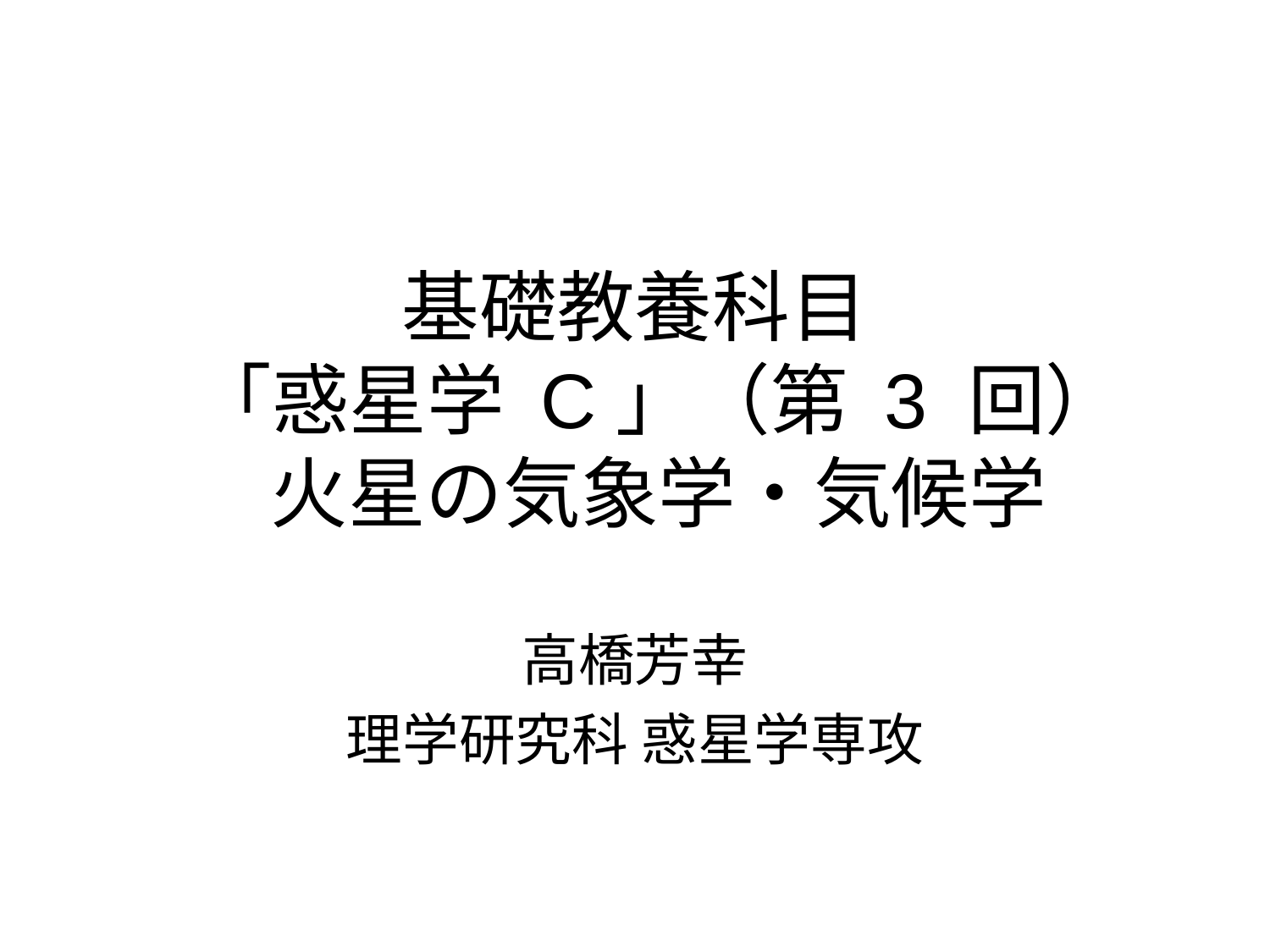

# 基礎教養科目 「惑星学 C」（第 3 回） 火星の気象学・気候学

高橋芳幸
理学研究科 惑星学専攻